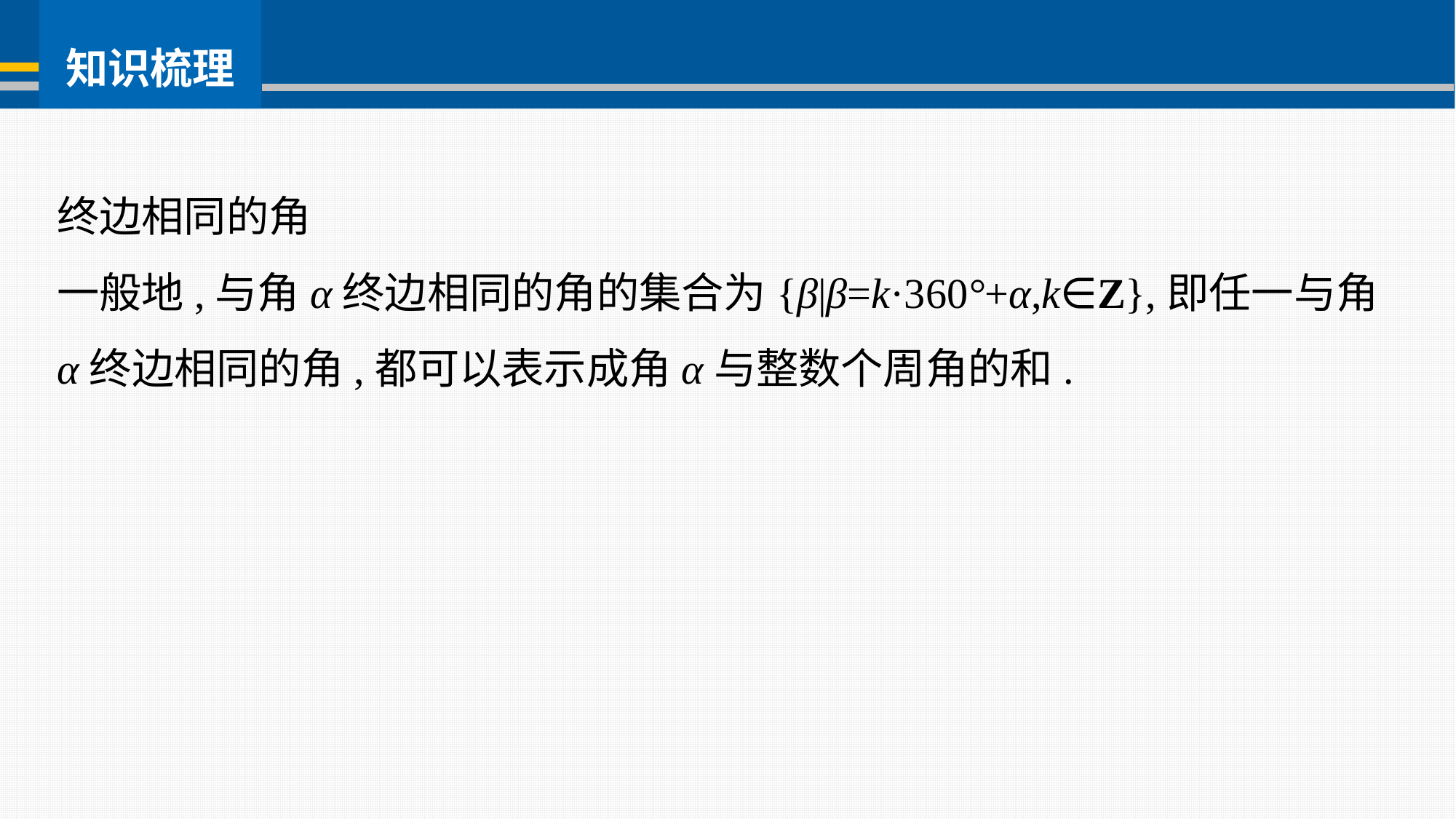

终边相同的角
一般地,与角α终边相同的角的集合为{β|β=k·360°+α,k∈Z},即任一与角α终边相同的角,都可以表示成角α与整数个周角的和.